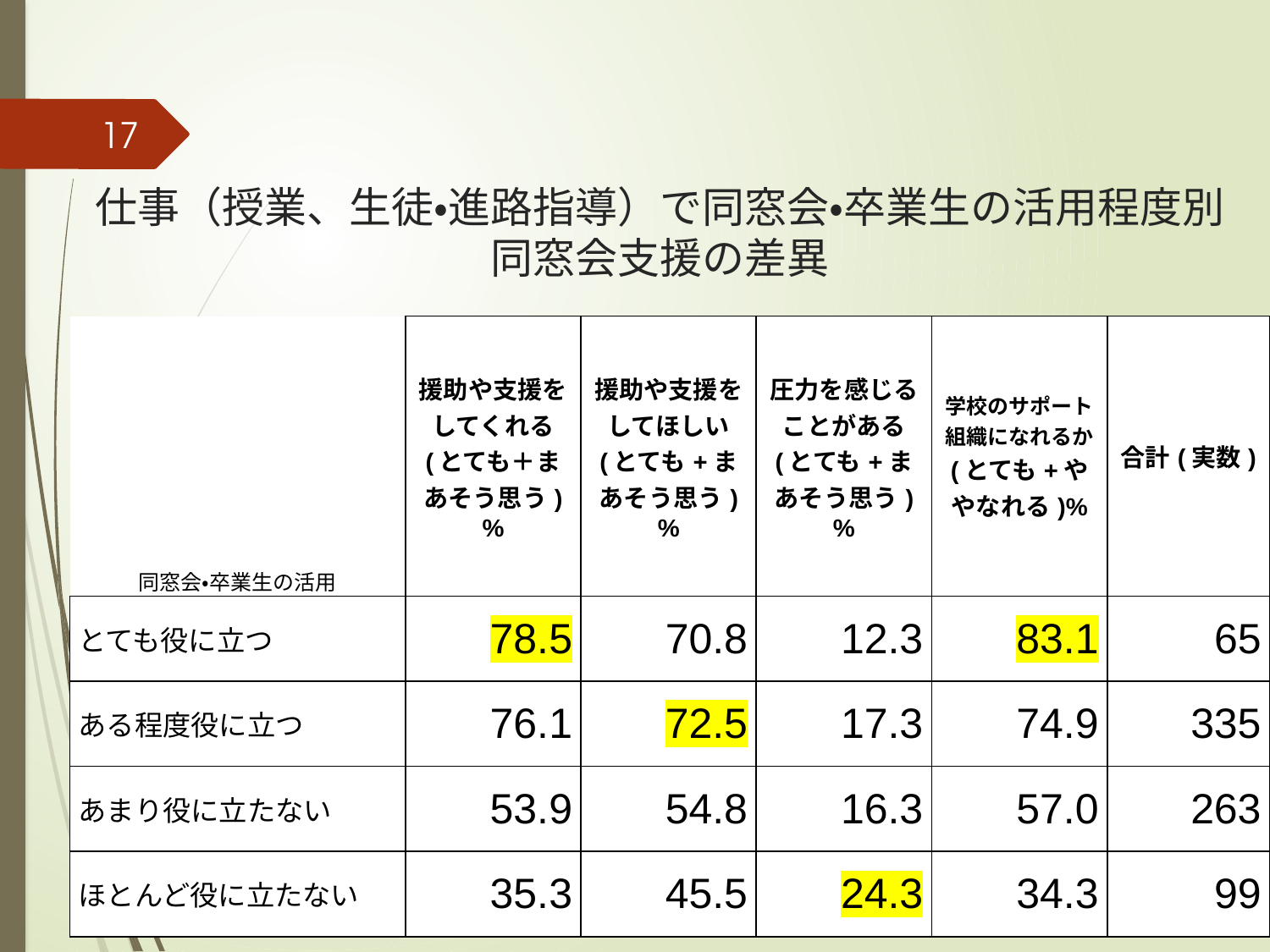

17
# 仕事（授業、生徒・進路指導）で同窓会・卒業生の活用程度別 同窓会支援の差異
| 同窓会・卒業生の活用 | 援助や支援をしてくれる (とても＋まあそう思う)% | 援助や支援をしてほしい (とても+まあそう思う)% | 圧力を感じることがある (とても+まあそう思う)% | 学校のサポート組織になれるか (とても+ややなれる)% | 合計(実数) |
| --- | --- | --- | --- | --- | --- |
| とても役に立つ | 78.5 | 70.8 | 12.3 | 83.1 | 65 |
| ある程度役に立つ | 76.1 | 72.5 | 17.3 | 74.9 | 335 |
| あまり役に立たない | 53.9 | 54.8 | 16.3 | 57.0 | 263 |
| ほとんど役に立たない | 35.3 | 45.5 | 24.3 | 34.3 | 99 |